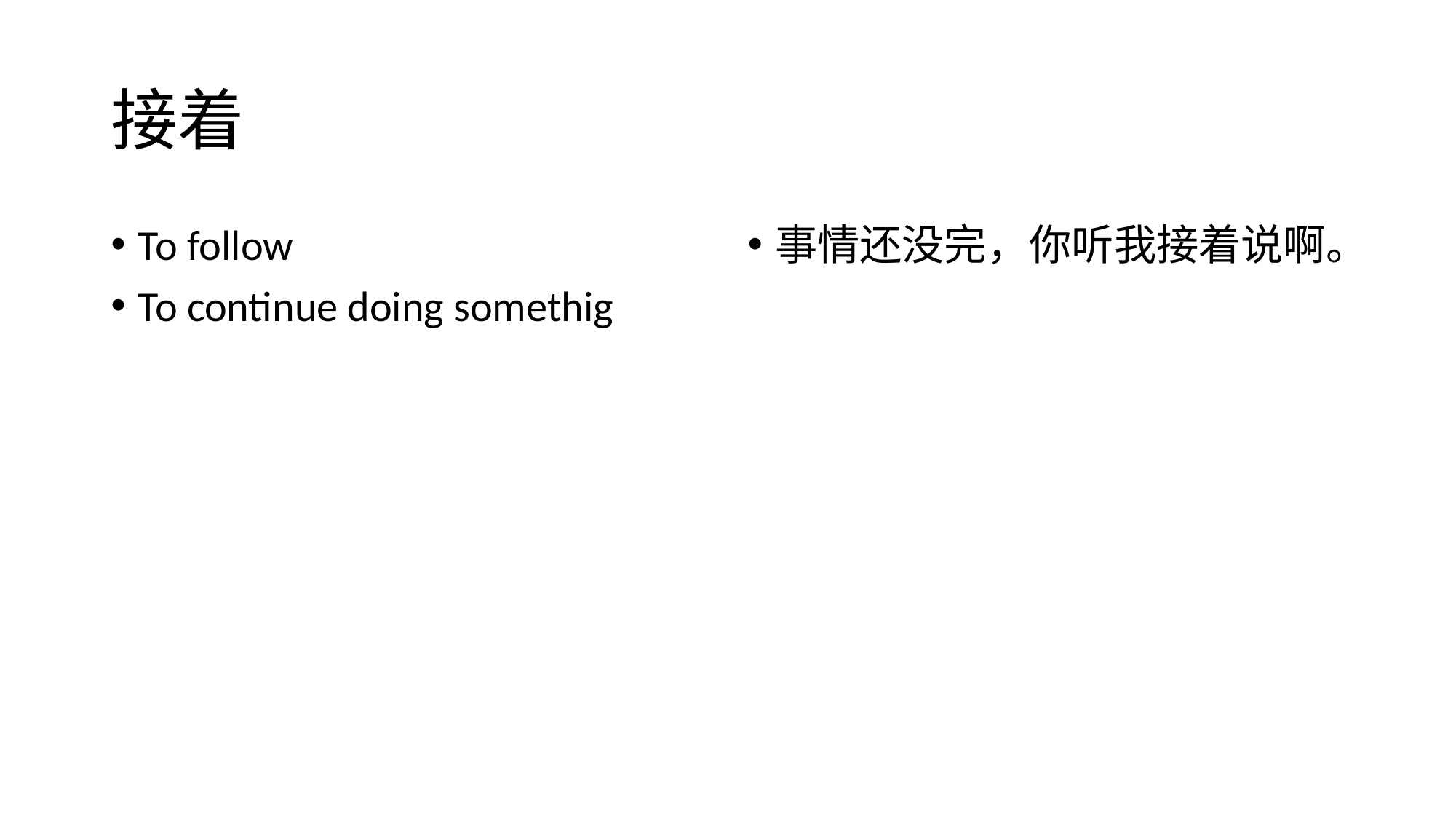

# 接着
To follow
To continue doing somethig
事情还没完，你听我接着说啊。